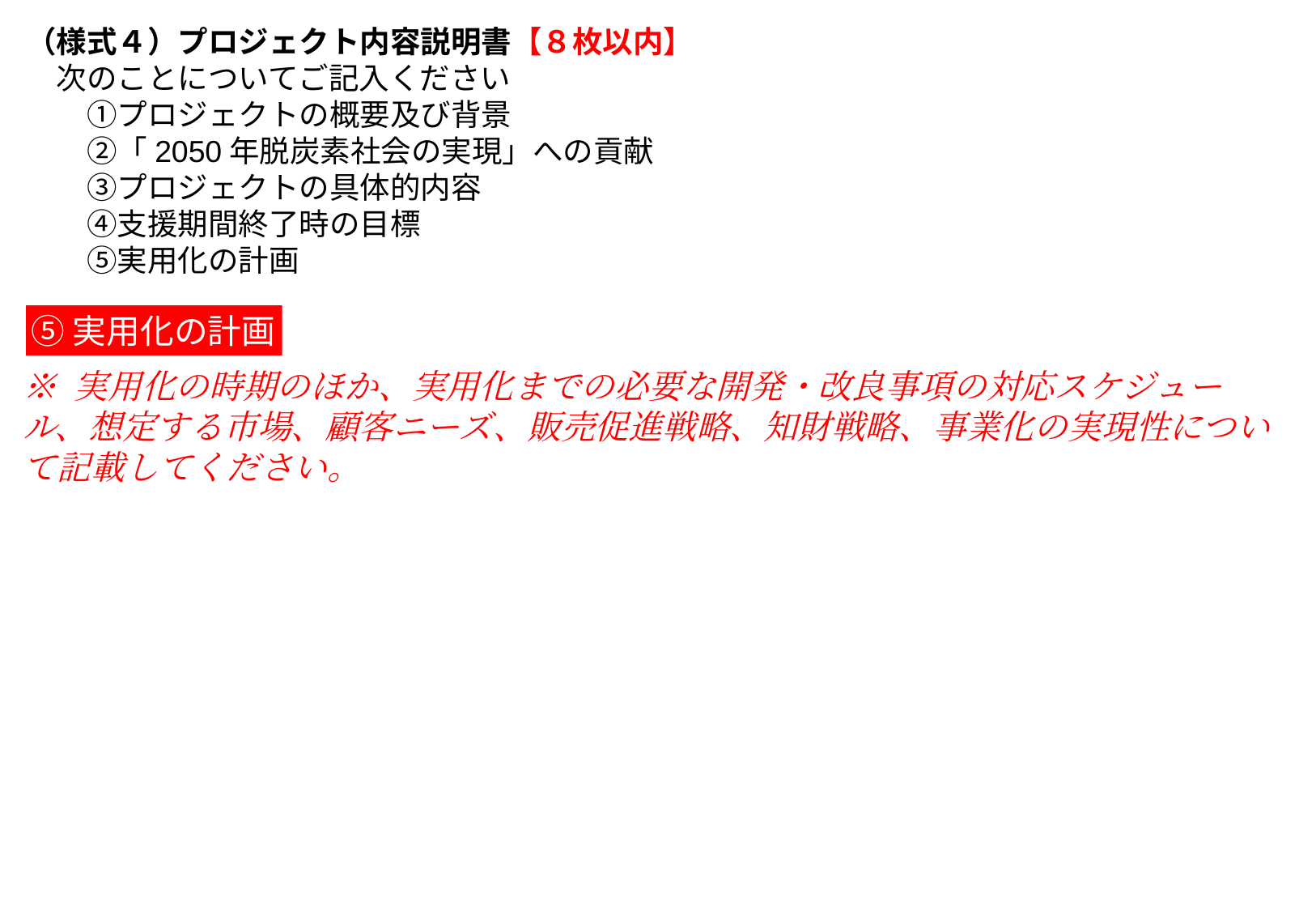

# （様式４）プロジェクト内容説明書【８枚以内】 　次のことについてご記入ください 　　①プロジェクトの概要及び背景 　　②「2050年脱炭素社会の実現」への貢献 　　③プロジェクトの具体的内容 　　④支援期間終了時の目標 　　⑤実用化の計画
⑤実用化の計画
※ 実用化の時期のほか、実用化までの必要な開発・改良事項の対応スケジュール、想定する市場、顧客ニーズ、販売促進戦略、知財戦略、事業化の実現性について記載してください。